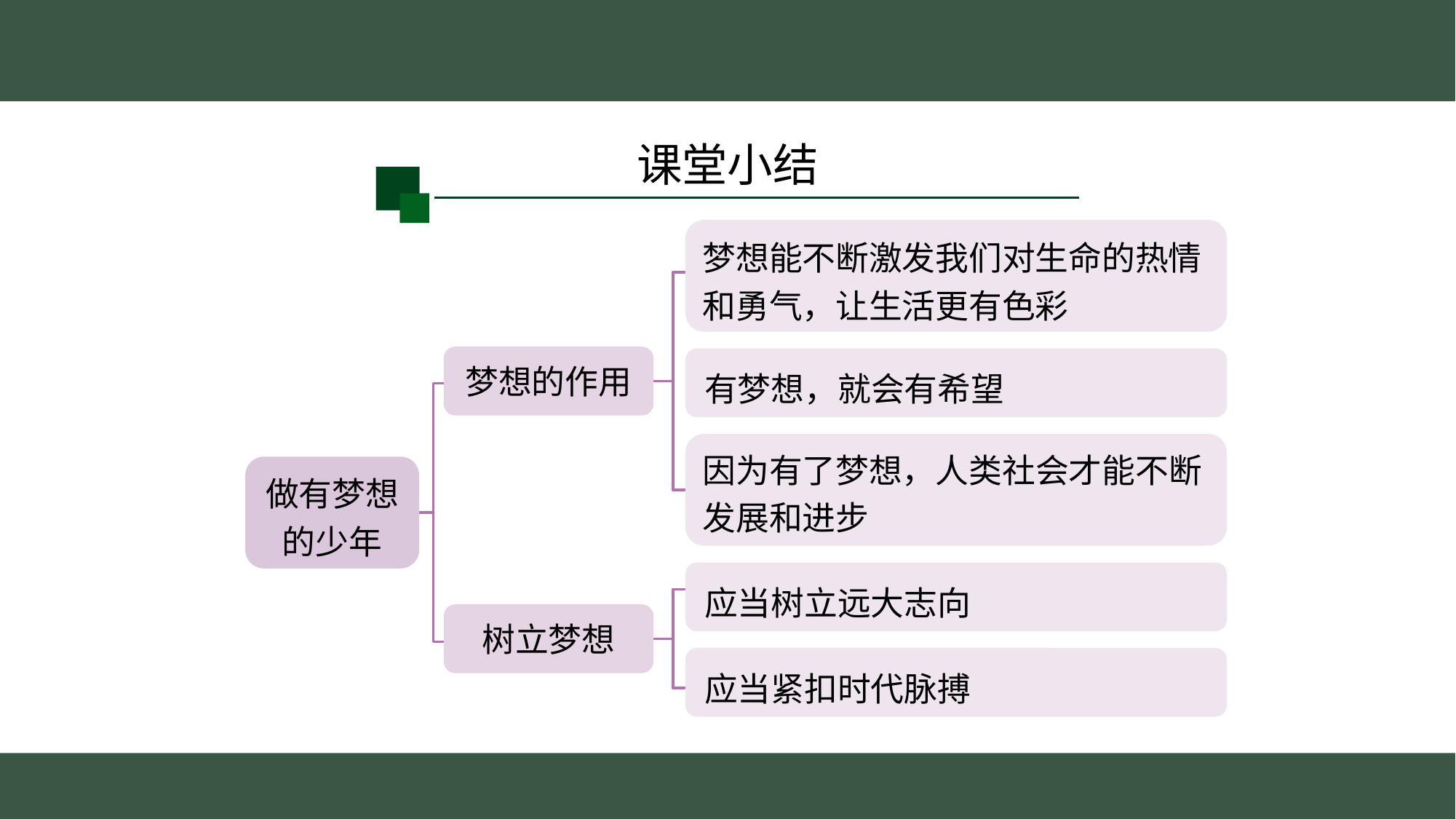

课堂小结

梦想能不断激发我们对生命的热情和勇气，让生活更有色彩

梦想的作用

有梦想，就会有希望

因为有了梦想，人类社会才能不断发展和进步

做有梦想的少年

应当树立远大志向

树立梦想

应当紧扣时代脉搏